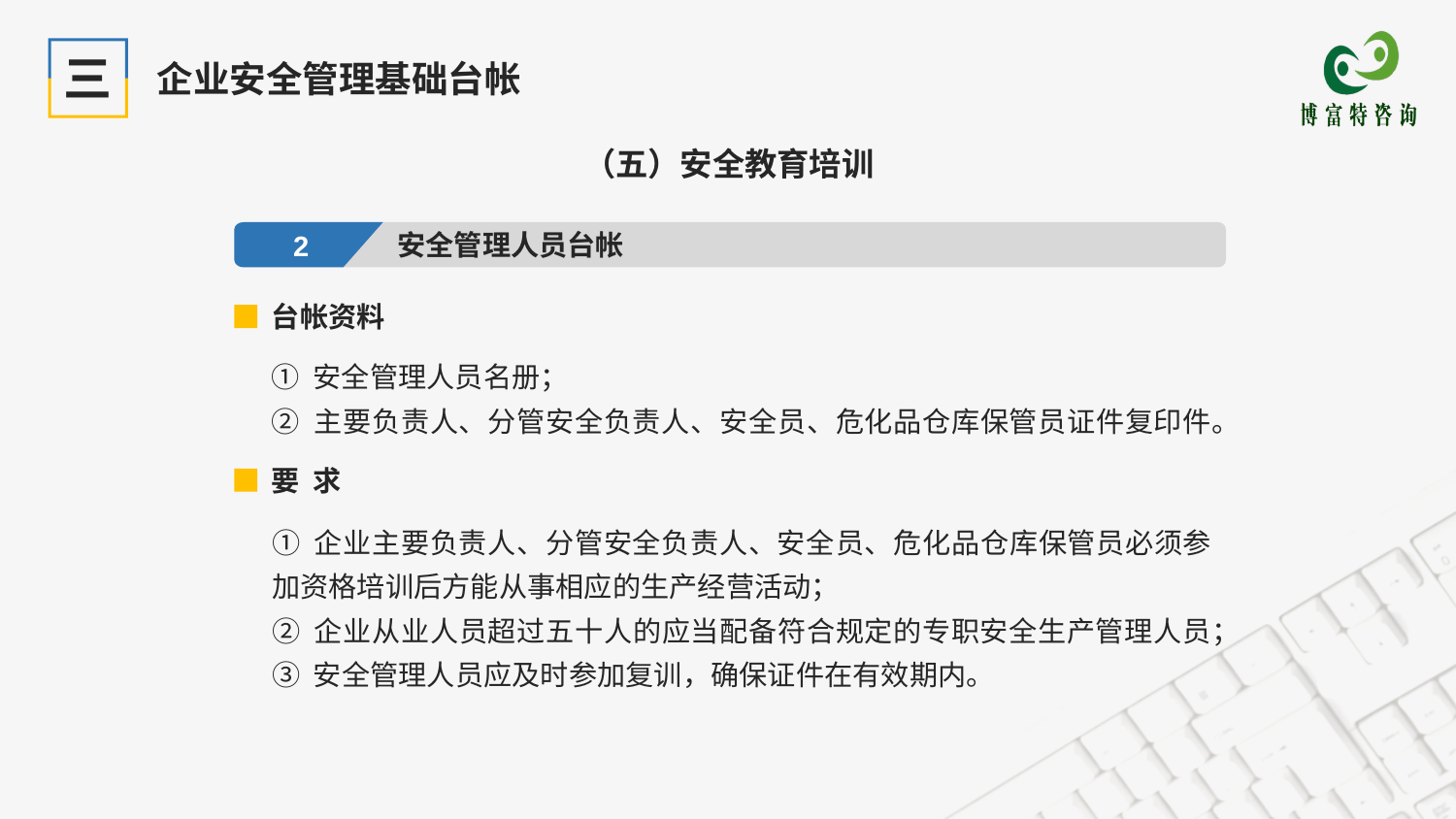

三
企业安全管理基础台帐
（五）安全教育培训
安全管理人员台帐
2

台帐资料
① 安全管理人员名册；
② 主要负责人、分管安全负责人、安全员、危化品仓库保管员证件复印件。
要  求

① 企业主要负责人、分管安全负责人、安全员、危化品仓库保管员必须参加资格培训后方能从事相应的生产经营活动；
② 企业从业人员超过五十人的应当配备符合规定的专职安全生产管理人员；
③ 安全管理人员应及时参加复训，确保证件在有效期内。